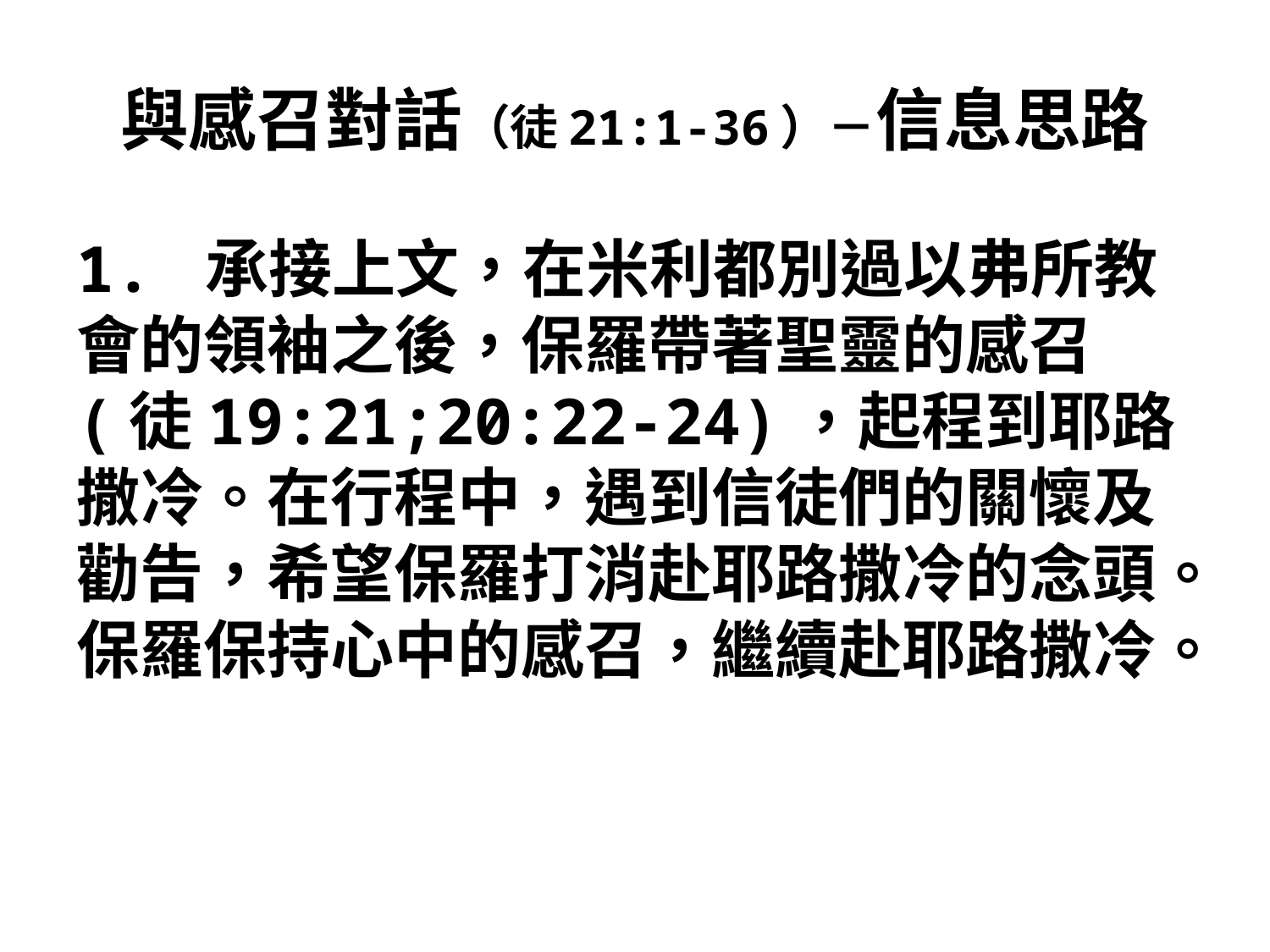

# 與感召對話（徒21:1-36）－信息思路
1. 承接上文，在米利都別過以弗所教會的領袖之後，保羅帶著聖靈的感召(徒19:21;20:22-24)，起程到耶路撒冷。在行程中，遇到信徒們的關懷及勸告，希望保羅打消赴耶路撒冷的念頭。保羅保持心中的感召，繼續赴耶路撒冷。